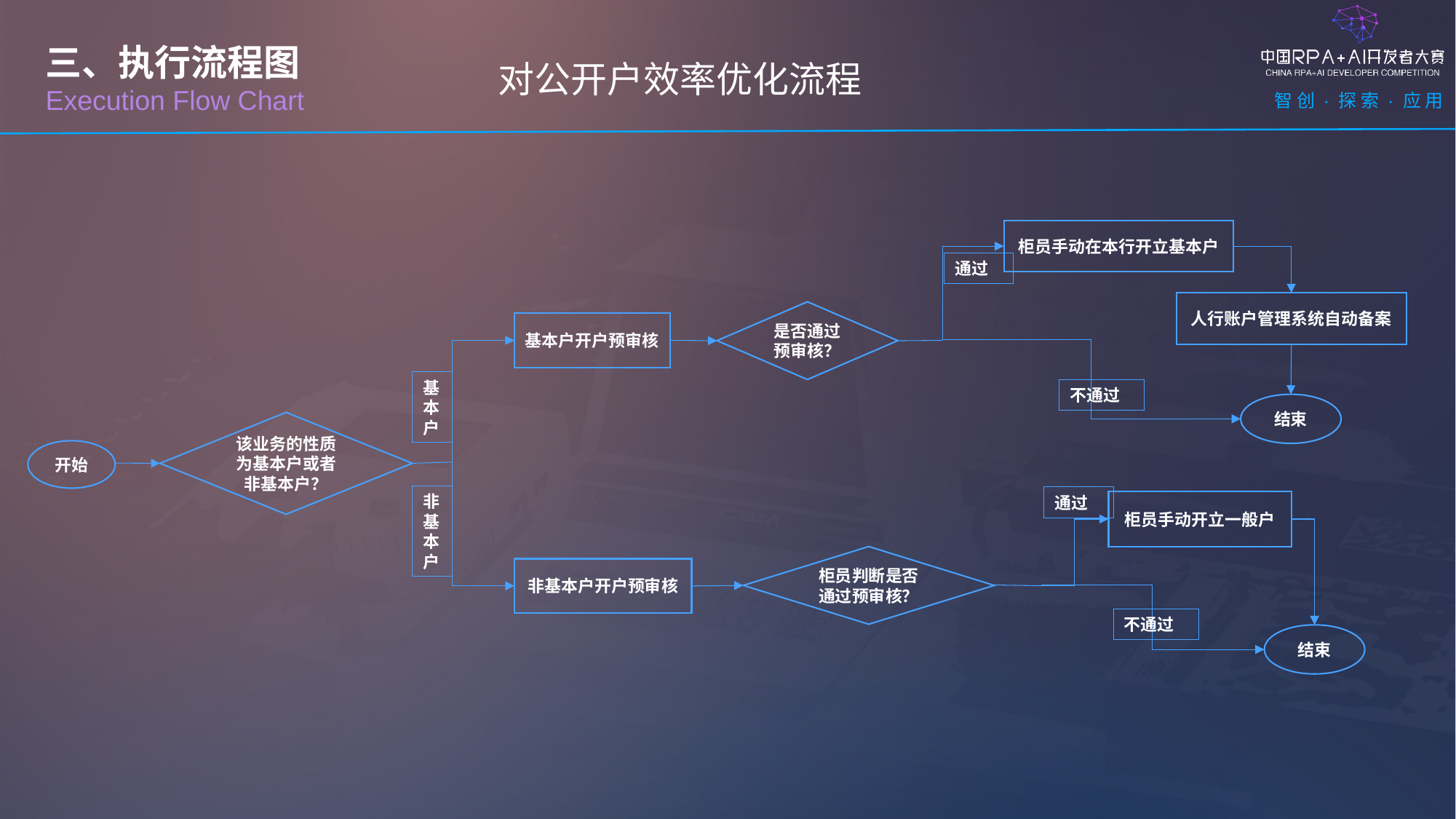

三、执行流程图
Execution Flow Chart
对公开户效率优化流程
柜员手动在本行开立基本户
通过
人行账户管理系统自动备案
是否通过预审核？
基本户开户预审核
基本户
不通过
结束
该业务的性质为基本户或者非基本户？
开始
非
基本户
通过
柜员手动开立一般户
柜员判断是否通过预审核？
非基本户开户预审核
不通过
结束